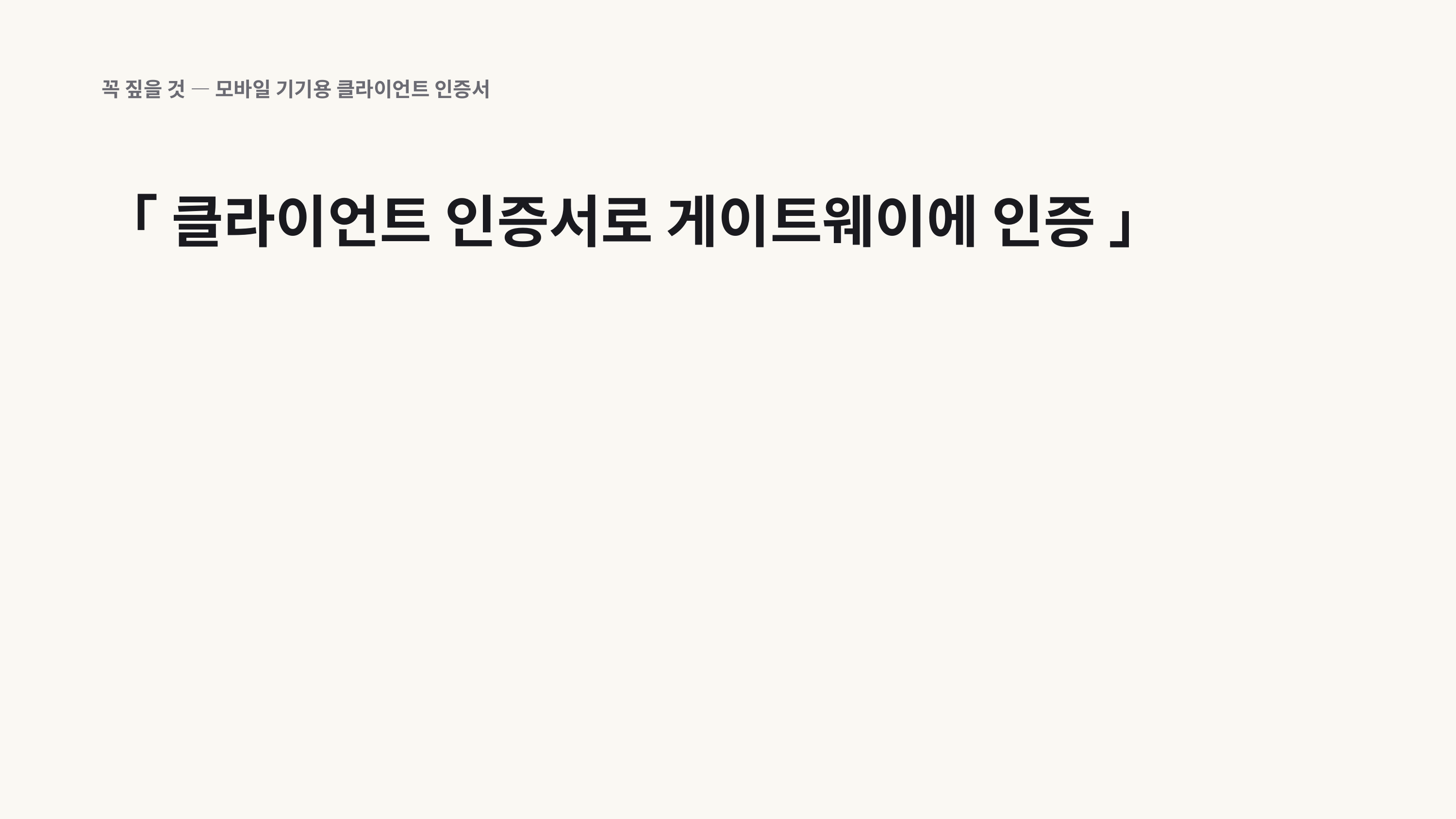

꼭 짚을 것 — 모바일 기기용 클라이언트 인증서
「 클라이언트 인증서로 게이트웨이에 인증 」